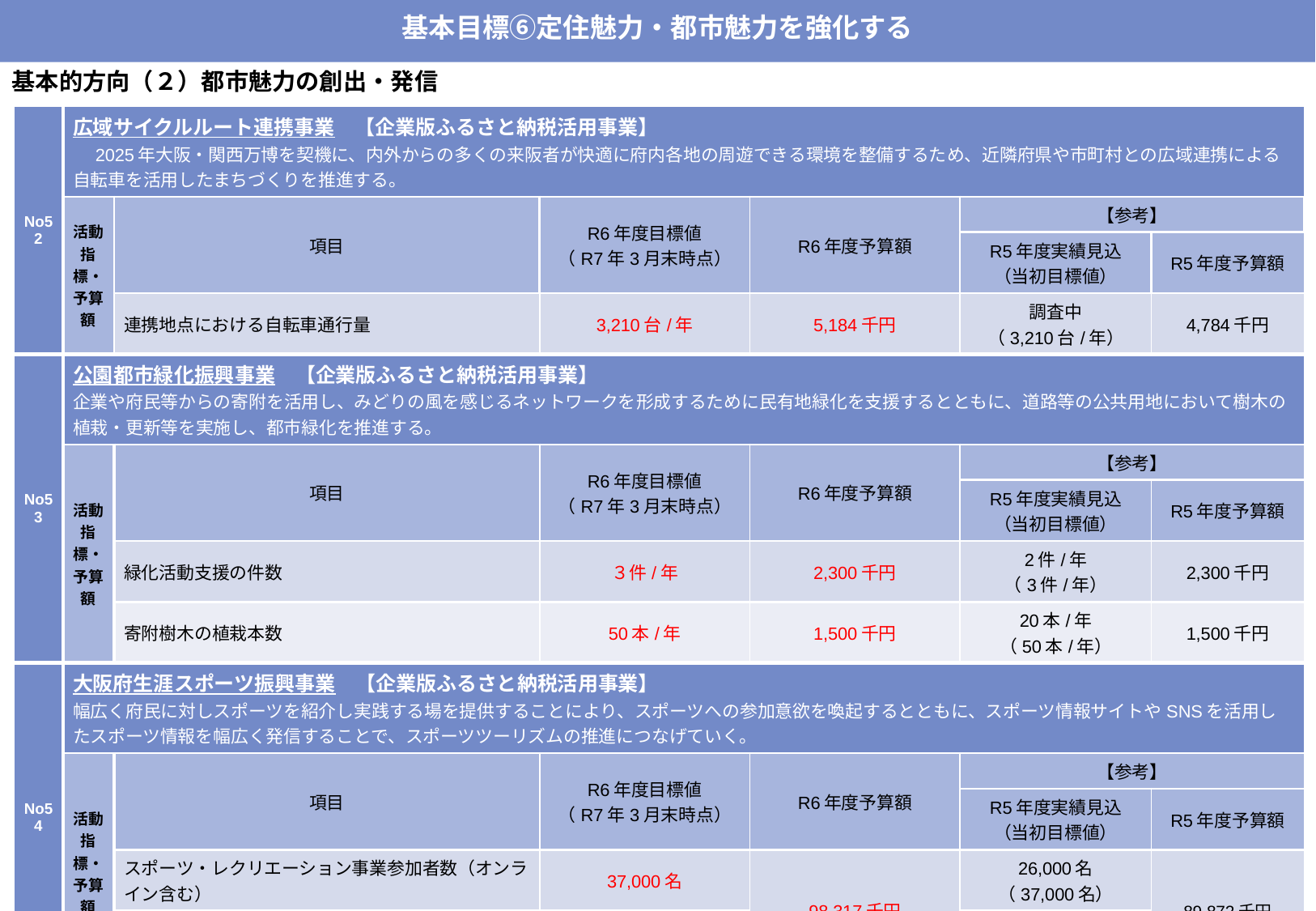

基本目標⑥定住魅力・都市魅力を強化する
基本的方向（２）都市魅力の創出・発信
| No52 | 広域サイクルルート連携事業　【企業版ふるさと納税活用事業】　 　2025年大阪・関西万博を契機に、内外からの多くの来阪者が快適に府内各地の周遊できる環境を整備するため、近隣府県や市町村との広域連携による自転車を活用したまちづくりを推進する。 |  |  |  |  | 公民戦略連携デスクの活動を通じて、企業・大学とwin-winの新たなパートナーシップを築く。また、これまで構築したネットワークを軸に、多様な事業者が連携した取組みを推進。それぞれの強みを活かし社会課題の解決や地域活性化をめざす。 |
| --- | --- | --- | --- | --- | --- | --- |
|  | 活動指標・予算額 | 項目 | R6年度目標値 （R7年3月末時点） | R6年度予算額 | 【参考】 | 予算執行額 （予算額） |
|  |  |  |  |  | R5年度実績見込 （当初目標値） | R5年度予算額 |
|  |  | 連携地点における自転車通行量 | 3,210台/年 | 5,184千円 | 調査中 （3,210台/年） | 4,784千円 |
| No53 | 公園都市緑化振興事業　【企業版ふるさと納税活用事業】 企業や府民等からの寄附を活用し、みどりの風を感じるネットワークを形成するために民有地緑化を支援するとともに、道路等の公共用地において樹木の植栽・更新等を実施し、都市緑化を推進する。 |  |  |  |  | 公民戦略連携デスクの活動を通じて、企業・大学とwin-winの新たなパートナーシップを築く。また、これまで構築したネットワークを軸に、多様な事業者が連携した取組みを推進。それぞれの強みを活かし社会課題の解決や地域活性化をめざす。 |
|  | 活動指標・予算額 | 項目 | R6年度目標値 （R7年3月末時点） | R6年度予算額 | 【参考】 | 予算執行額 （予算額） |
|  |  |  |  |  | R5年度実績見込 （当初目標値） | R5年度予算額 |
|  |  | 緑化活動支援の件数 | ３件/年 | 2,300千円 | 2件/年 （3件/年） | 2,300千円 |
|  |  | 寄附樹木の植栽本数 | 50本/年 | 1,500千円 | 20本/年 （50本/年） | 1,500千円 |
| No54 | 大阪府生涯スポーツ振興事業　【企業版ふるさと納税活用事業】 幅広く府民に対しスポーツを紹介し実践する場を提供することにより、スポーツへの参加意欲を喚起するとともに、スポーツ情報サイトやSNSを活用したスポーツ情報を幅広く発信することで、スポーツツーリズムの推進につなげていく。 |  |  |  |  | 公民戦略連携デスクの活動を通じて、企業・大学とwin-winの新たなパートナーシップを築く。また、これまで構築したネットワークを軸に、多様な事業者が連携した取組みを推進。それぞれの強みを活かし社会課題の解決や地域活性化をめざす。 |
|  | 活動指標・予算額 | 項目 | R6年度目標値 （R7年3月末時点） | R6年度予算額 | 【参考】 | 予算執行額 （予算額） |
|  |  |  |  |  | R5年度実績見込 （当初目標値） | R5年度予算額 |
|  |  | スポーツ・レクリエーション事業参加者数（オンライン含む） | 37,000名 | 98,317千円 | 26,000名 （37,000名） | 89,872千円 |
|  |  | SPORTS　OSAKAセッション数（月平均） | 6,000件 | ○○○○○○千円 | 8,768件 （3,000件） | 1,500千円 |
30